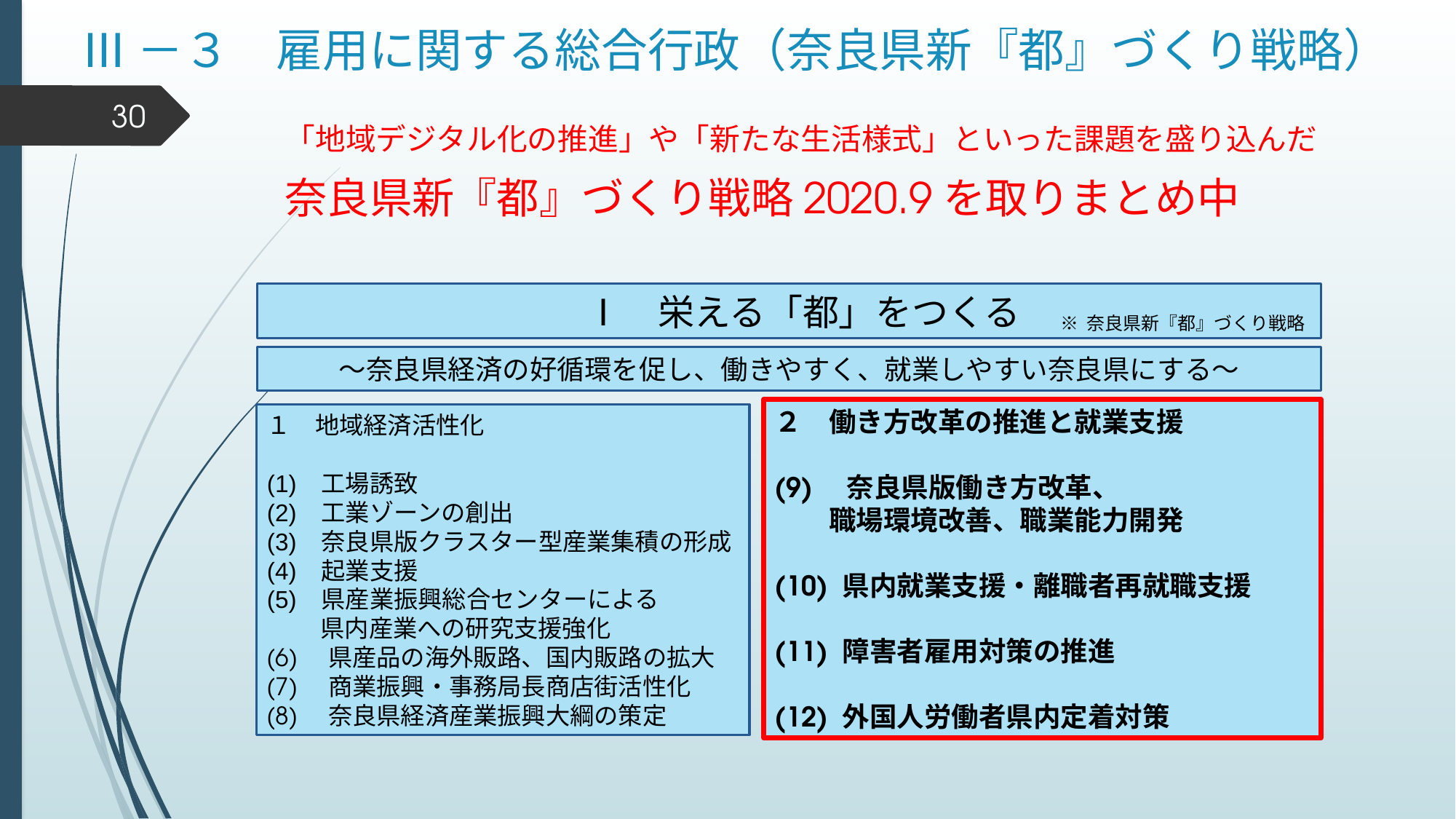

Ⅲ－３　雇用に関する総合行政（奈良県新『都』づくり戦略）
30
「地域デジタル化の推進」や「新たな生活様式」といった課題を盛り込んだ
奈良県新『都』づくり戦略2020.9を取りまとめ中
　Ⅰ　栄える「都」をつくる
※ 奈良県新『都』づくり戦略
～奈良県経済の好循環を促し、働きやすく、就業しやすい奈良県にする～
２　働き方改革の推進と就業支援

(9)　奈良県版働き方改革、
　　職場環境改善、職業能力開発

(10) 県内就業支援・離職者再就職支援

(11) 障害者雇用対策の推進

(12) 外国人労働者県内定着対策
１　地域経済活性化

工場誘致
工業ゾーンの創出
奈良県版クラスター型産業集積の形成
起業支援
県産業振興総合センターによる
　　 県内産業への研究支援強化
(6)　県産品の海外販路、国内販路の拡大
(7)　商業振興・事務局長商店街活性化
(8)　奈良県経済産業振興大綱の策定
2020/9/30